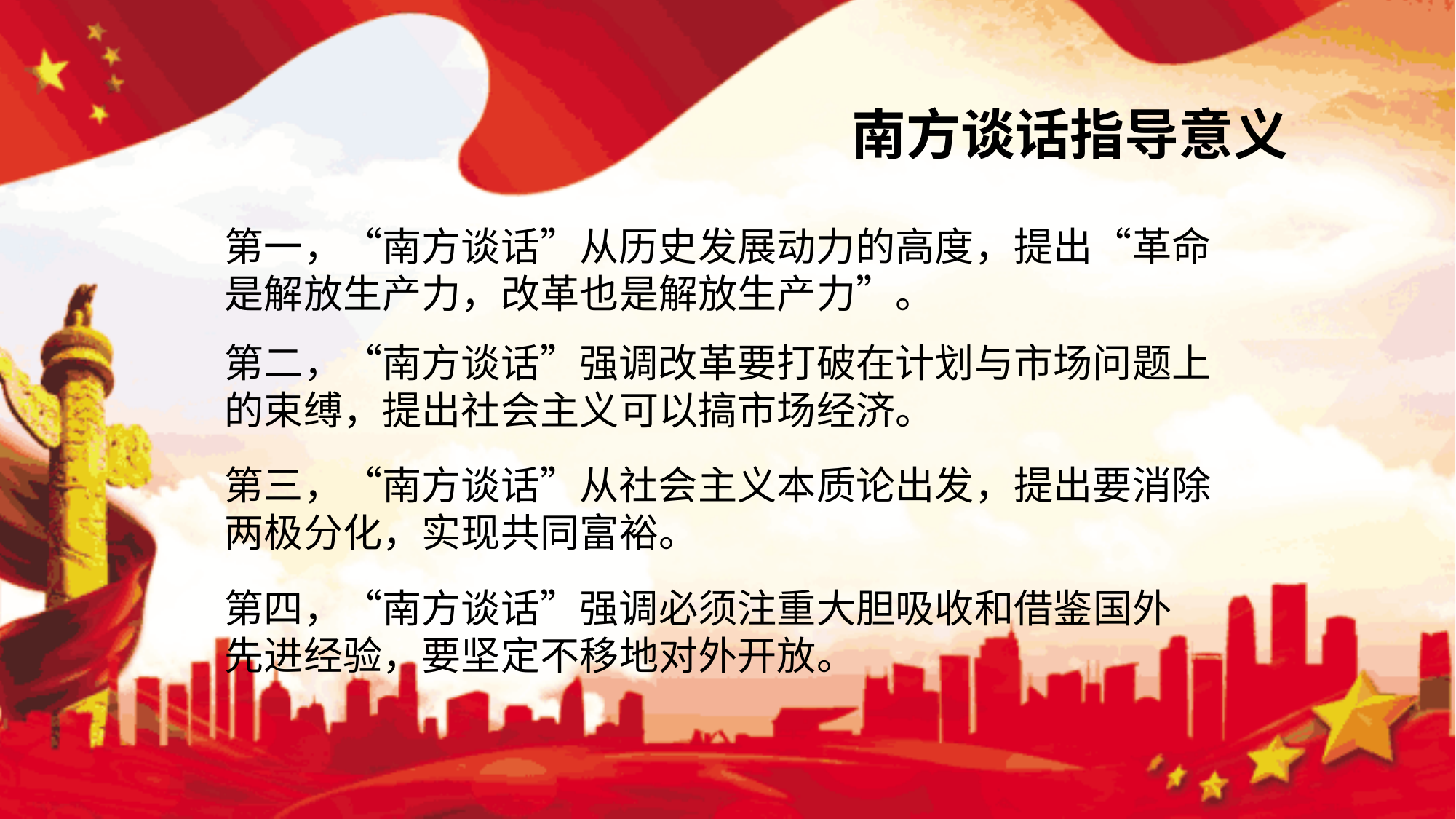

南方谈话指导意义
第一，“南方谈话”从历史发展动力的高度，提出“革命是解放生产力，改革也是解放生产力”。
第二，“南方谈话”强调改革要打破在计划与市场问题上的束缚，提出社会主义可以搞市场经济。
第三，“南方谈话”从社会主义本质论出发，提出要消除两极分化，实现共同富裕。
第四，“南方谈话”强调必须注重大胆吸收和借鉴国外先进经验，要坚定不移地对外开放。